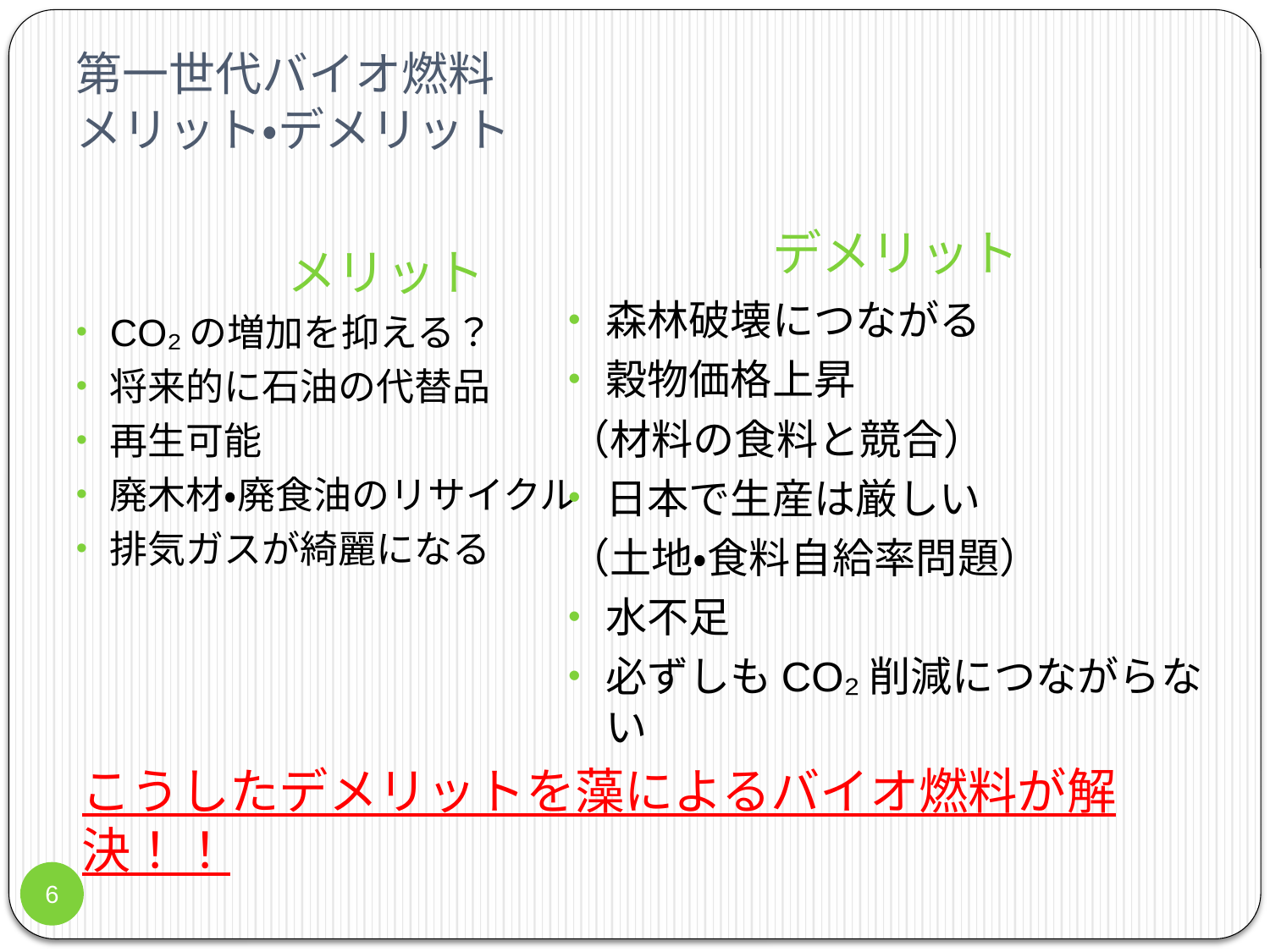

# 第一世代バイオ燃料 メリット・デメリット
デメリット
メリット
森林破壊につながる
穀物価格上昇
（材料の食料と競合）
日本で生産は厳しい
（土地・食料自給率問題）
水不足
必ずしもCO₂削減につながらない

CO₂の増加を抑える？
将来的に石油の代替品
再生可能
廃木材・廃食油のリサイクル
排気ガスが綺麗になる
こうしたデメリットを藻によるバイオ燃料が解決！！
6